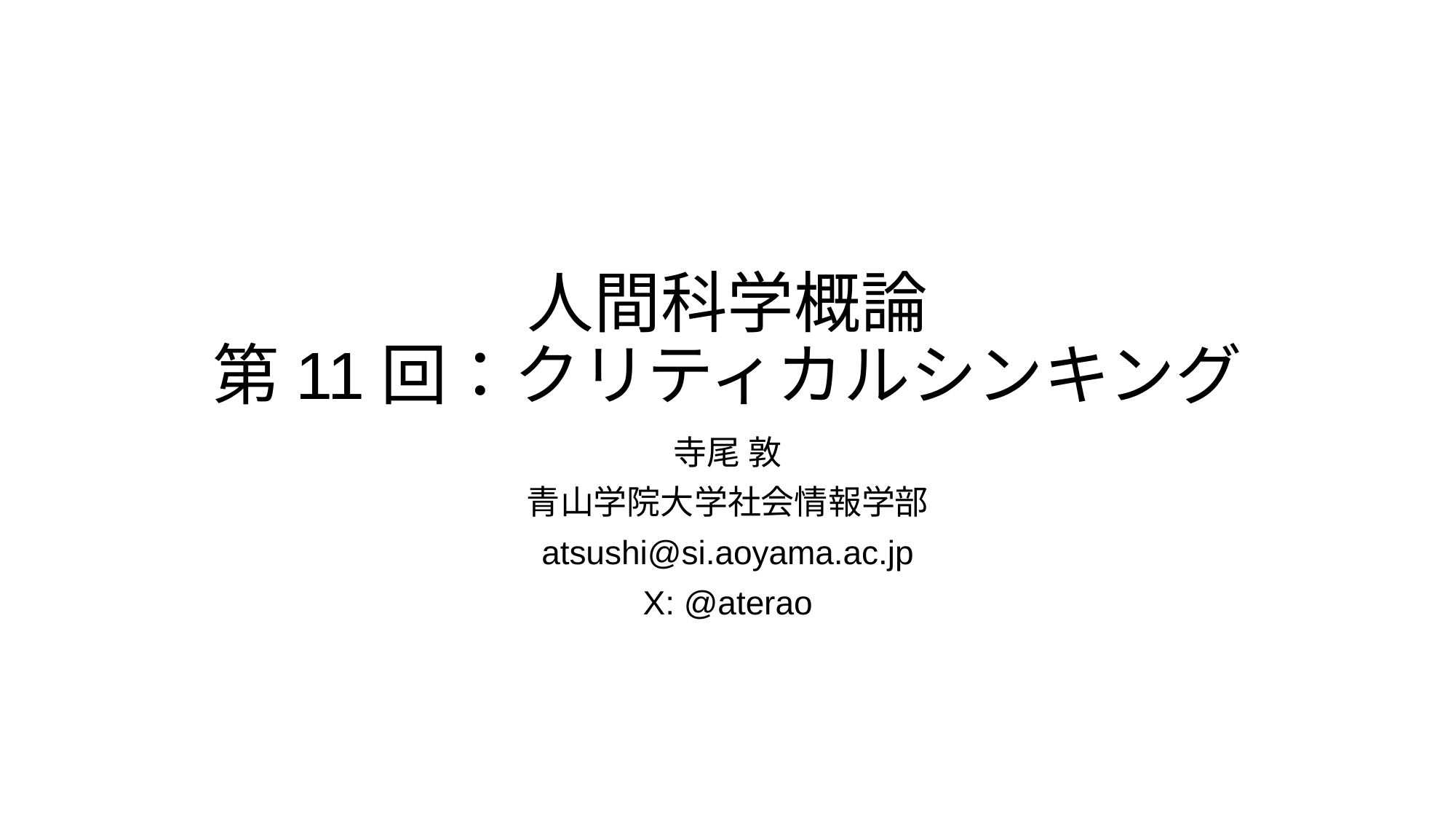

# 人間科学概論 第11回：クリティカルシンキング
寺尾 敦
青山学院大学社会情報学部
atsushi@si.aoyama.ac.jp
X: @aterao